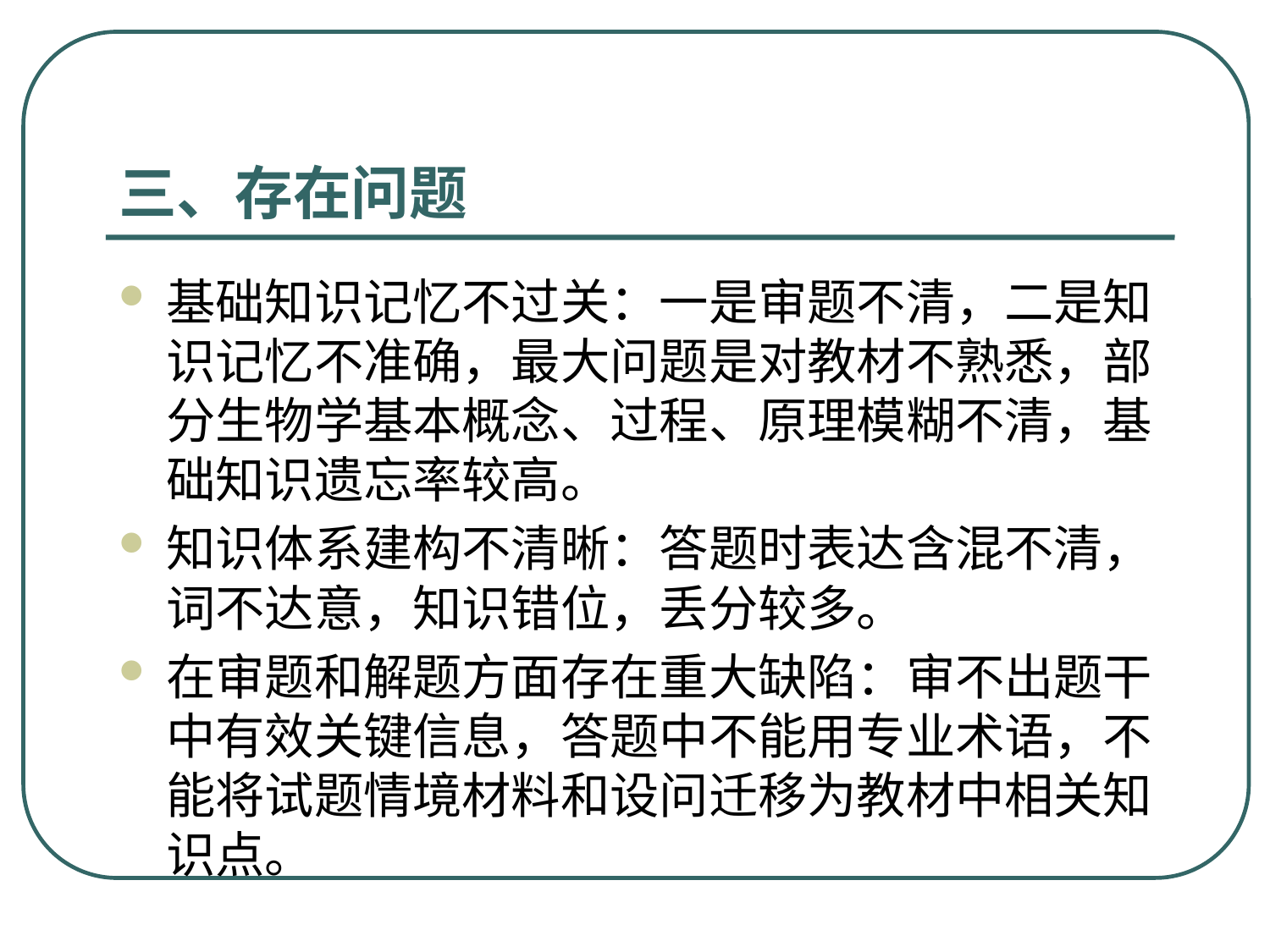

# 三、存在问题
基础知识记忆不过关：一是审题不清，二是知识记忆不准确，最大问题是对教材不熟悉，部分生物学基本概念、过程、原理模糊不清，基础知识遗忘率较高。
知识体系建构不清晰：答题时表达含混不清，词不达意，知识错位，丢分较多。
在审题和解题方面存在重大缺陷：审不出题干中有效关键信息，答题中不能用专业术语，不能将试题情境材料和设问迁移为教材中相关知识点。